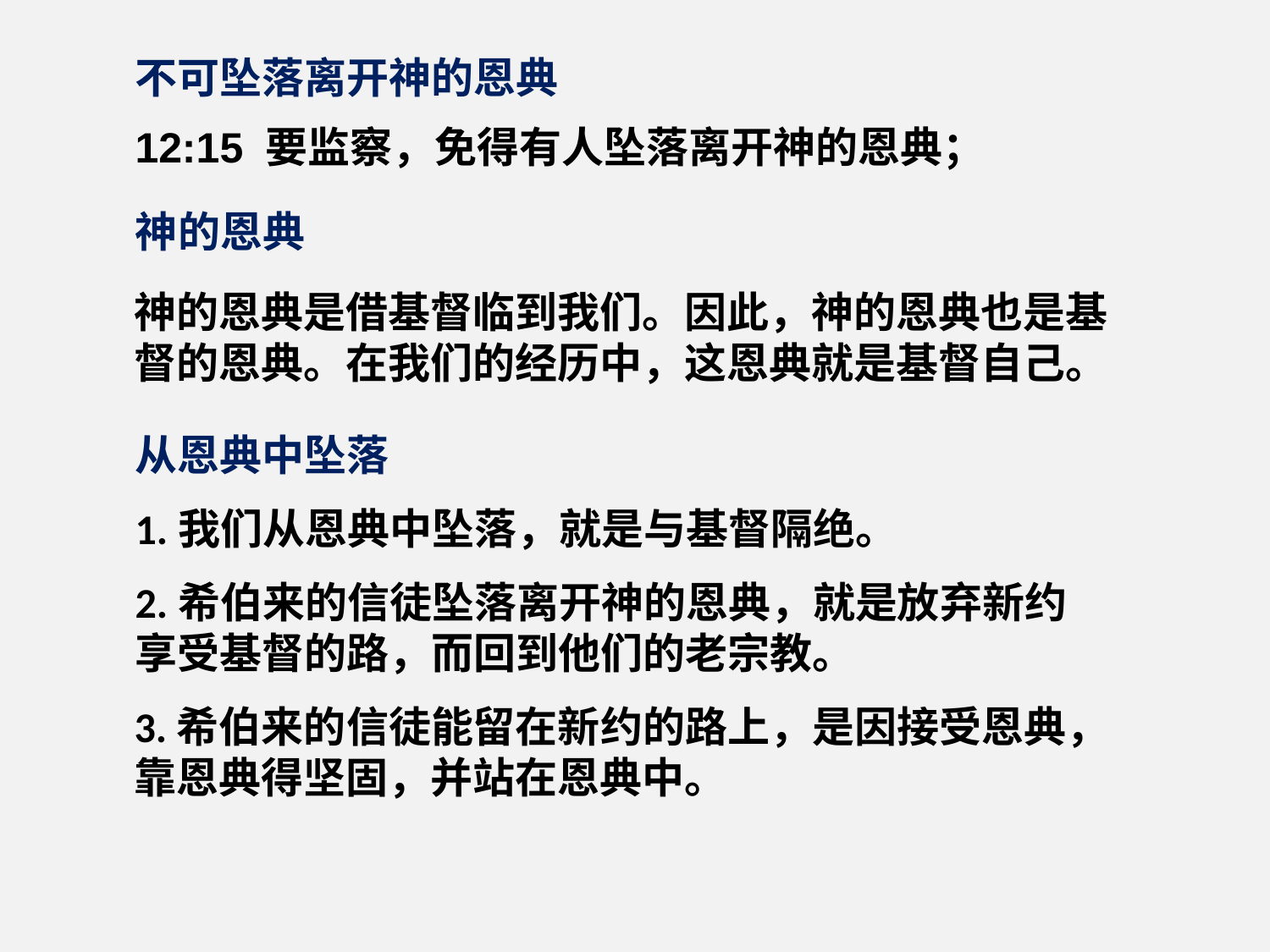

不可坠落离开神的恩典
12:15 要监察，免得有人坠落离开神的恩典；
神的恩典
神的恩典是借基督临到我们。因此，神的恩典也是基督的恩典。在我们的经历中，这恩典就是基督自己。
从恩典中坠落
1.我们从恩典中坠落，就是与基督隔绝。
2.希伯来的信徒坠落离开神的恩典，就是放弃新约享受基督的路，而回到他们的老宗教。
3.希伯来的信徒能留在新约的路上，是因接受恩典，靠恩典得坚固，并站在恩典中。